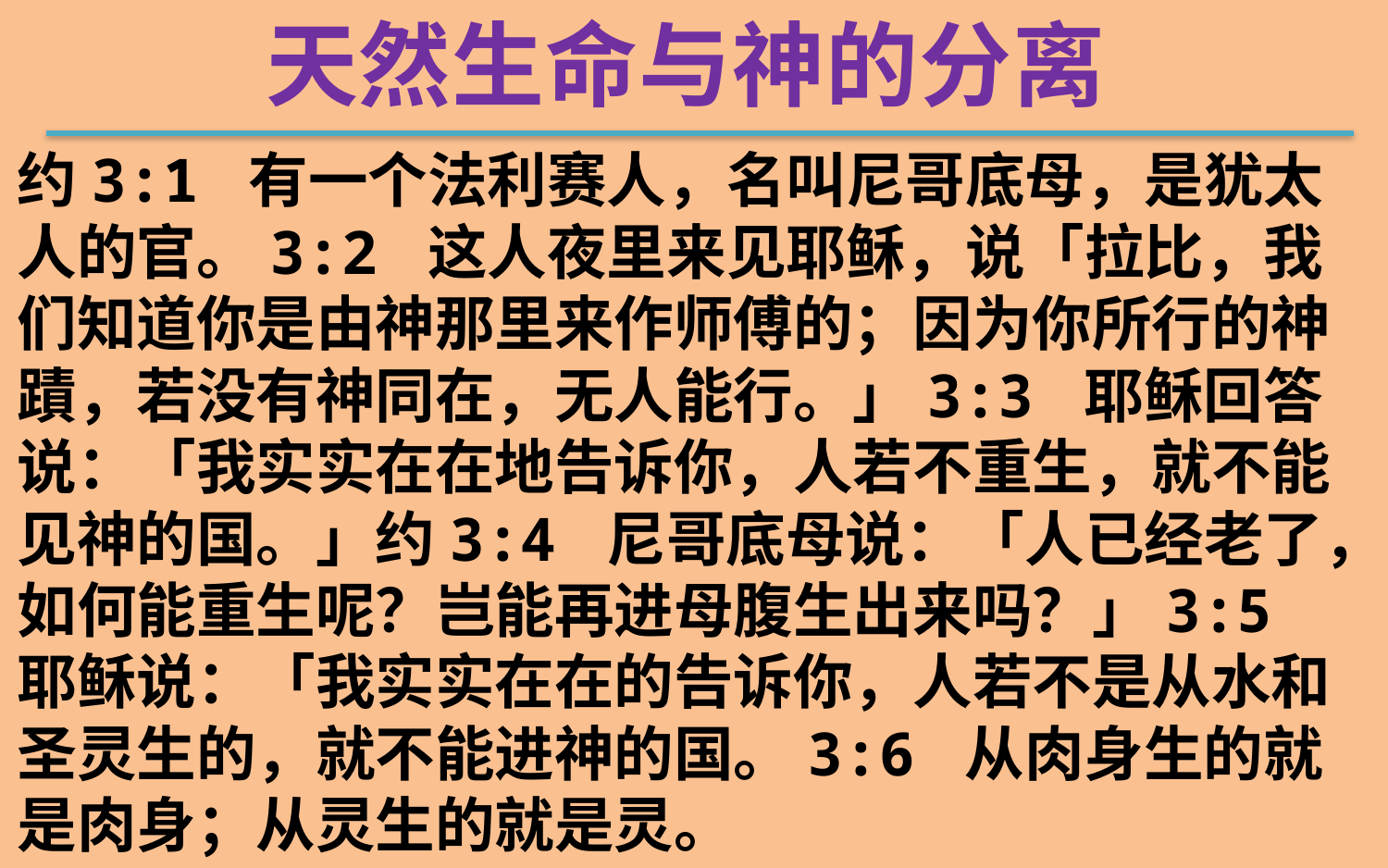

天然生命与神的分离
约3:1 有一个法利赛人，名叫尼哥底母，是犹太人的官。3:2 这人夜里来见耶稣，说「拉比，我们知道你是由神那里来作师傅的；因为你所行的神蹟，若没有神同在，无人能行。」3:3 耶稣回答说：「我实实在在地告诉你，人若不重生，就不能见神的国。」约3:4 尼哥底母说：「人已经老了，如何能重生呢？岂能再进母腹生出来吗？」3:5 耶稣说：「我实实在在的告诉你，人若不是从水和圣灵生的，就不能进神的国。3:6 从肉身生的就是肉身；从灵生的就是灵。